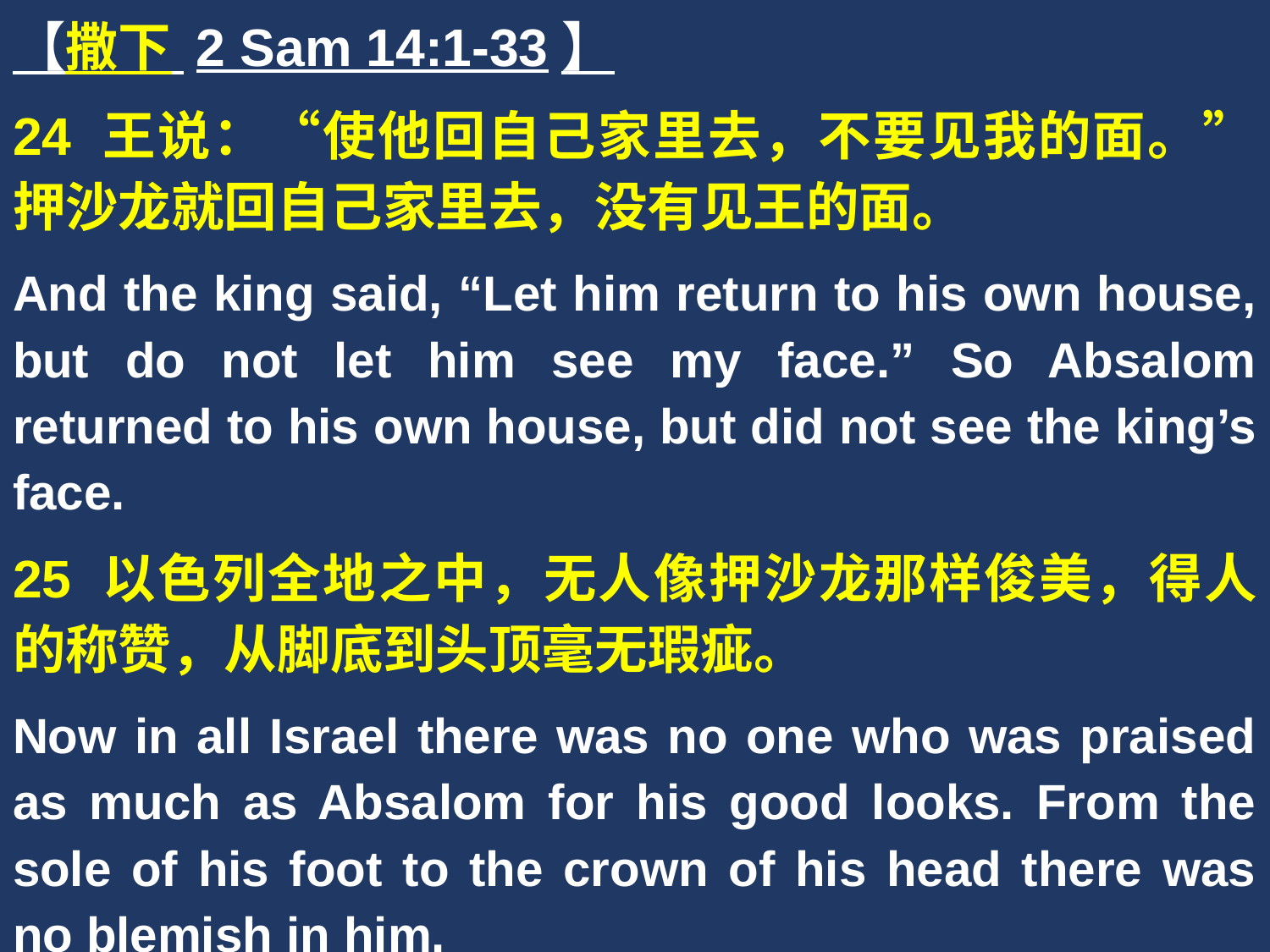

【撒下 2 Sam 14:1-33】
24 王说：“使他回自己家里去，不要见我的面。”押沙龙就回自己家里去，没有见王的面。
And the king said, “Let him return to his own house, but do not let him see my face.” So Absalom returned to his own house, but did not see the king’s face.
25 以色列全地之中，无人像押沙龙那样俊美，得人的称赞，从脚底到头顶毫无瑕疵。
Now in all Israel there was no one who was praised as much as Absalom for his good looks. From the sole of his foot to the crown of his head there was no blemish in him.